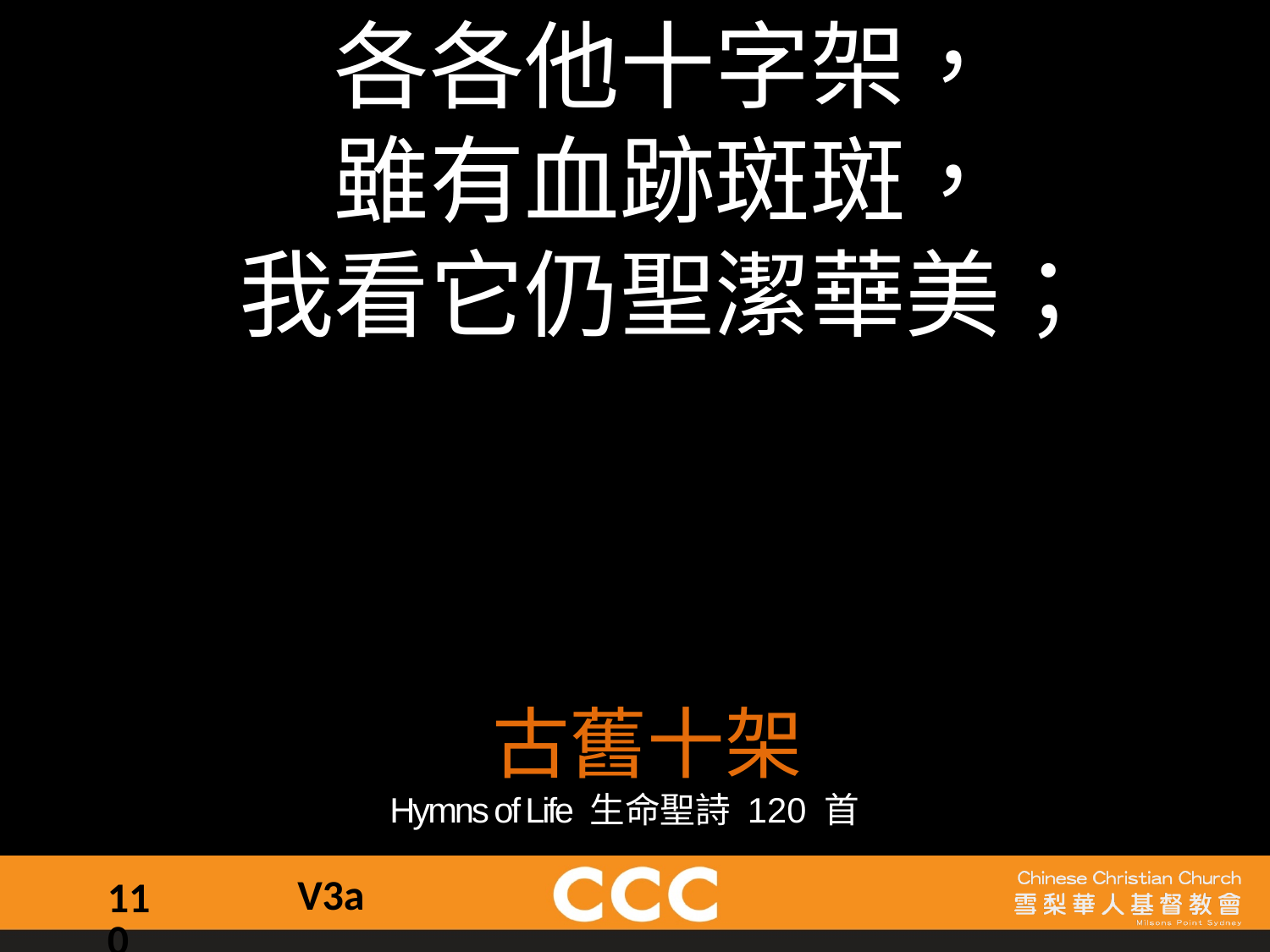

各各他十字架，
雖有血跡斑斑，
我看它仍聖潔華美；
古舊十架
Hymns of Life 生命聖詩 120 首
V3a
110